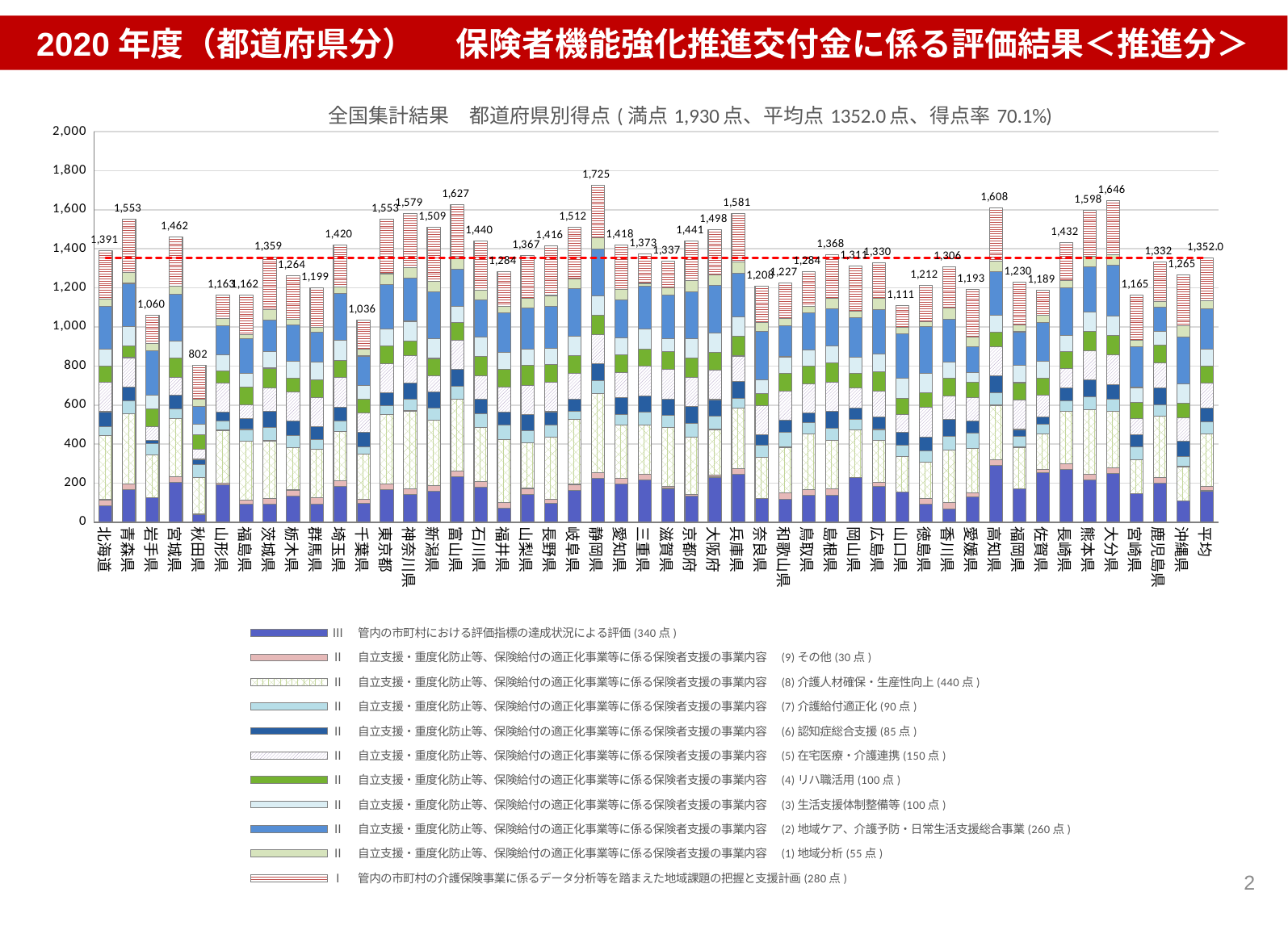

2020年度（都道府県分） 　保険者機能強化推進交付金に係る評価結果＜推進分＞

### Chart: 全国集計結果　都道府県別得点(満点1,930点、平均点1352.0点、得点率70.1%)

| Category | Ⅲ　管内の市町村における評価指標の達成状況による評価(340点) | Ⅱ　自立支援・重度化防止等、保険給付の適正化事業等に係る保険者支援の事業内容　(9)その他(30点) | Ⅱ　自立支援・重度化防止等、保険給付の適正化事業等に係る保険者支援の事業内容　(8)介護人材確保・生産性向上(440点) | Ⅱ　自立支援・重度化防止等、保険給付の適正化事業等に係る保険者支援の事業内容　(7)介護給付適正化(90点) | Ⅱ　自立支援・重度化防止等、保険給付の適正化事業等に係る保険者支援の事業内容　(6)認知症総合支援(85点) | Ⅱ　自立支援・重度化防止等、保険給付の適正化事業等に係る保険者支援の事業内容　(5)在宅医療・介護連携(150点) | Ⅱ　自立支援・重度化防止等、保険給付の適正化事業等に係る保険者支援の事業内容　(4)リハ職活用(100点) | Ⅱ　自立支援・重度化防止等、保険給付の適正化事業等に係る保険者支援の事業内容　(3)生活支援体制整備等(100点) | Ⅱ　自立支援・重度化防止等、保険給付の適正化事業等に係る保険者支援の事業内容　(2)地域ケア、介護予防・日常生活支援総合事業(260点) | Ⅱ　自立支援・重度化防止等、保険給付の適正化事業等に係る保険者支援の事業内容　(1)地域分析(55点) | Ⅰ　管内の市町村の介護保険事業に係るデータ分析等を踏まえた地域課題の把握と支援計画(280点) | 合計 | 平均 |
|---|---|---|---|---|---|---|---|---|---|---|---|---|---|
| 北海道 | 85.0 | 30.0 | 328.0 | 48.0 | 75.0 | 150.0 | 85.0 | 85.0 | 220.0 | 35.0 | 250.0 | 1391.0 | 1352.0425531914893 |
| 青森県 | 166.0 | 30.0 | 361.0 | 66.0 | 70.0 | 150.0 | 60.0 | 100.0 | 220.0 | 55.0 | 275.0 | 1553.0 | 1352.0425531914893 |
| 岩手県 | 127.0 | 0.0 | 216.0 | 59.0 | 18.0 | 70.0 | 90.0 | 70.0 | 230.0 | 35.0 | 145.0 | 1060.0 | 1352.0425531914893 |
| 宮城県 | 203.0 | 30.0 | 298.0 | 51.0 | 70.0 | 90.0 | 100.0 | 85.0 | 240.0 | 40.0 | 255.0 | 1462.0 | 1352.0425531914893 |
| 秋田県 | 41.0 | 0.0 | 189.0 | 64.0 | 28.0 | 50.0 | 75.0 | 55.0 | 90.0 | 40.0 | 170.0 | 802.0 | 1352.0425531914893 |
| 山形県 | 192.0 | 10.0 | 269.0 | 49.0 | 43.0 | 150.0 | 60.0 | 85.0 | 150.0 | 35.0 | 120.0 | 1163.0 | 1352.0425531914893 |
| 福島県 | 92.0 | 20.0 | 303.0 | 60.0 | 57.0 | 70.0 | 90.0 | 70.0 | 180.0 | 20.0 | 200.0 | 1162.0 | 1352.0425531914893 |
| 茨城県 | 92.0 | 30.0 | 295.0 | 67.0 | 85.0 | 120.0 | 100.0 | 85.0 | 160.0 | 55.0 | 270.0 | 1359.0 | 1352.0425531914893 |
| 栃木県 | 135.0 | 30.0 | 218.0 | 61.0 | 75.0 | 150.0 | 70.0 | 85.0 | 185.0 | 30.0 | 225.0 | 1264.0 | 1352.0425531914893 |
| 群馬県 | 94.0 | 30.0 | 248.0 | 52.0 | 65.0 | 150.0 | 90.0 | 90.0 | 155.0 | 25.0 | 200.0 | 1199.0 | 1352.0425531914893 |
| 埼玉県 | 182.0 | 30.0 | 251.0 | 57.0 | 70.0 | 150.0 | 90.0 | 100.0 | 240.0 | 35.0 | 215.0 | 1420.0 | 1352.0425531914893 |
| 千葉県 | 96.0 | 20.0 | 234.0 | 36.0 | 75.0 | 100.0 | 70.0 | 70.0 | 150.0 | 35.0 | 150.0 | 1036.0 | 1352.0425531914893 |
| 東京都 | 167.0 | 30.0 | 355.0 | 46.0 | 65.0 | 150.0 | 90.0 | 85.0 | 230.0 | 55.0 | 280.0 | 1553.0 | 1352.0425531914893 |
| 神奈川県 | 141.0 | 30.0 | 399.0 | 59.0 | 85.0 | 140.0 | 75.0 | 100.0 | 220.0 | 55.0 | 275.0 | 1579.0 | 1352.0425531914893 |
| 新潟県 | 159.0 | 30.0 | 333.0 | 62.0 | 85.0 | 80.0 | 90.0 | 100.0 | 240.0 | 55.0 | 275.0 | 1509.0 | 1352.0425531914893 |
| 富山県 | 233.0 | 30.0 | 369.0 | 65.0 | 85.0 | 150.0 | 90.0 | 85.0 | 190.0 | 55.0 | 275.0 | 1627.0 | 1352.0425531914893 |
| 石川県 | 179.0 | 30.0 | 277.0 | 69.0 | 75.0 | 120.0 | 100.0 | 100.0 | 190.0 | 50.0 | 250.0 | 1440.0 | 1352.0425531914893 |
| 福井県 | 70.0 | 30.0 | 323.0 | 76.0 | 65.0 | 130.0 | 90.0 | 85.0 | 205.0 | 30.0 | 180.0 | 1284.0 | 1352.0425531914893 |
| 山梨県 | 143.0 | 30.0 | 235.0 | 59.0 | 85.0 | 150.0 | 100.0 | 85.0 | 210.0 | 50.0 | 220.0 | 1367.0 | 1352.0425531914893 |
| 長野県 | 97.0 | 20.0 | 318.0 | 61.0 | 70.0 | 150.0 | 90.0 | 85.0 | 215.0 | 55.0 | 255.0 | 1416.0 | 1352.0425531914893 |
| 岐阜県 | 164.0 | 30.0 | 334.0 | 39.0 | 65.0 | 130.0 | 90.0 | 100.0 | 245.0 | 50.0 | 265.0 | 1512.0 | 1352.0425531914893 |
| 静岡県 | 225.0 | 30.0 | 403.0 | 67.0 | 85.0 | 150.0 | 100.0 | 100.0 | 240.0 | 55.0 | 270.0 | 1725.0 | 1352.0425531914893 |
| 愛知県 | 196.0 | 30.0 | 270.0 | 57.0 | 85.0 | 130.0 | 90.0 | 85.0 | 195.0 | 55.0 | 225.0 | 1418.0 | 1352.0425531914893 |
| 三重県 | 216.0 | 30.0 | 253.0 | 64.0 | 85.0 | 150.0 | 90.0 | 100.0 | 220.0 | 15.0 | 150.0 | 1373.0 | 1352.0425531914893 |
| 滋賀県 | 173.0 | 10.0 | 303.0 | 61.0 | 85.0 | 150.0 | 90.0 | 70.0 | 220.0 | 40.0 | 135.0 | 1337.0 | 1352.0425531914893 |
| 京都府 | 132.0 | 10.0 | 295.0 | 69.0 | 85.0 | 150.0 | 100.0 | 100.0 | 240.0 | 55.0 | 205.0 | 1441.0 | 1352.0425531914893 |
| 大阪府 | 231.0 | 10.0 | 234.0 | 68.0 | 85.0 | 150.0 | 90.0 | 100.0 | 245.0 | 55.0 | 230.0 | 1498.0 | 1352.0425531914893 |
| 兵庫県 | 244.0 | 30.0 | 311.0 | 51.0 | 85.0 | 130.0 | 100.0 | 100.0 | 225.0 | 55.0 | 250.0 | 1581.0 | 1352.0425531914893 |
| 奈良県 | 121.0 | 0.0 | 213.0 | 59.0 | 55.0 | 150.0 | 60.0 | 70.0 | 250.0 | 45.0 | 185.0 | 1208.0 | 1352.0425531914893 |
| 和歌山県 | 119.0 | 30.0 | 235.0 | 76.0 | 62.0 | 150.0 | 90.0 | 85.0 | 160.0 | 35.0 | 185.0 | 1227.0 | 1352.0425531914893 |
| 鳥取県 | 136.0 | 30.0 | 286.0 | 59.0 | 48.0 | 150.0 | 90.0 | 85.0 | 190.0 | 30.0 | 180.0 | 1284.0 | 1352.0425531914893 |
| 島根県 | 139.0 | 30.0 | 250.0 | 64.0 | 85.0 | 150.0 | 100.0 | 85.0 | 190.0 | 55.0 | 220.0 | 1368.0 | 1352.0425531914893 |
| 岡山県 | 230.0 | 0.0 | 242.0 | 54.0 | 60.0 | 100.0 | 75.0 | 85.0 | 200.0 | 35.0 | 230.0 | 1311.0 | 1352.0425531914893 |
| 広島県 | 183.0 | 20.0 | 215.0 | 57.0 | 65.0 | 130.0 | 100.0 | 90.0 | 230.0 | 55.0 | 185.0 | 1330.0 | 1352.0425531914893 |
| 山口県 | 154.0 | 0.0 | 183.0 | 59.0 | 65.0 | 90.0 | 85.0 | 100.0 | 230.0 | 30.0 | 115.0 | 1111.0 | 1352.0425531914893 |
| 徳島県 | 92.0 | 30.0 | 185.0 | 58.0 | 72.0 | 150.0 | 75.0 | 100.0 | 240.0 | 25.0 | 185.0 | 1212.0 | 1352.0425531914893 |
| 香川県 | 69.0 | 30.0 | 270.0 | 72.0 | 85.0 | 120.0 | 90.0 | 85.0 | 220.0 | 55.0 | 210.0 | 1306.0 | 1352.0425531914893 |
| 愛媛県 | 131.0 | 20.0 | 225.0 | 82.0 | 60.0 | 120.0 | 80.0 | 50.0 | 130.0 | 50.0 | 245.0 | 1193.0 | 1352.0425531914893 |
| 高知県 | 291.0 | 30.0 | 278.0 | 64.0 | 85.0 | 150.0 | 75.0 | 85.0 | 225.0 | 55.0 | 270.0 | 1608.0 | 1352.0425531914893 |
| 福岡県 | 170.0 | 0.0 | 214.0 | 56.0 | 35.0 | 150.0 | 90.0 | 90.0 | 170.0 | 35.0 | 220.0 | 1230.0 | 1352.0425531914893 |
| 佐賀県 | 252.0 | 20.0 | 181.0 | 49.0 | 37.0 | 110.0 | 90.0 | 85.0 | 200.0 | 35.0 | 130.0 | 1189.0 | 1352.0425531914893 |
| 長崎県 | 271.0 | 30.0 | 268.0 | 53.0 | 65.0 | 100.0 | 85.0 | 85.0 | 245.0 | 35.0 | 195.0 | 1432.0 | 1352.0425531914893 |
| 熊本県 | 217.0 | 30.0 | 329.0 | 67.0 | 85.0 | 150.0 | 100.0 | 100.0 | 230.0 | 55.0 | 235.0 | 1598.0 | 1352.0425531914893 |
| 大分県 | 250.0 | 30.0 | 289.0 | 62.0 | 75.0 | 150.0 | 100.0 | 100.0 | 260.0 | 55.0 | 275.0 | 1646.0 | 1352.0425531914893 |
| 宮崎県 | 146.0 | 0.0 | 175.0 | 66.0 | 63.0 | 80.0 | 85.0 | 75.0 | 210.0 | 30.0 | 235.0 | 1165.0 | 1352.0425531914893 |
| 鹿児島県 | 199.0 | 30.0 | 314.0 | 59.0 | 85.0 | 130.0 | 90.0 | 70.0 | 125.0 | 30.0 | 200.0 | 1332.0 | 1352.0425531914893 |
| 沖縄県 | 108.0 | 0.0 | 177.0 | 50.0 | 80.0 | 120.0 | 75.0 | 100.0 | 240.0 | 55.0 | 260.0 | 1265.0 | 1352.0425531914893 |
| 平均 | 160.70212765957447 | 21.914893617021278 | 271.2978723404255 | 59.765957446808514 | 69.63829787234043 | 128.93617021276594 | 87.02127659574468 | 86.91489361702128 | 206.27659574468086 | 43.08510638297872 | 216.48936170212767 | 1352.0425531914893 | 1352.0425531914893 |
2